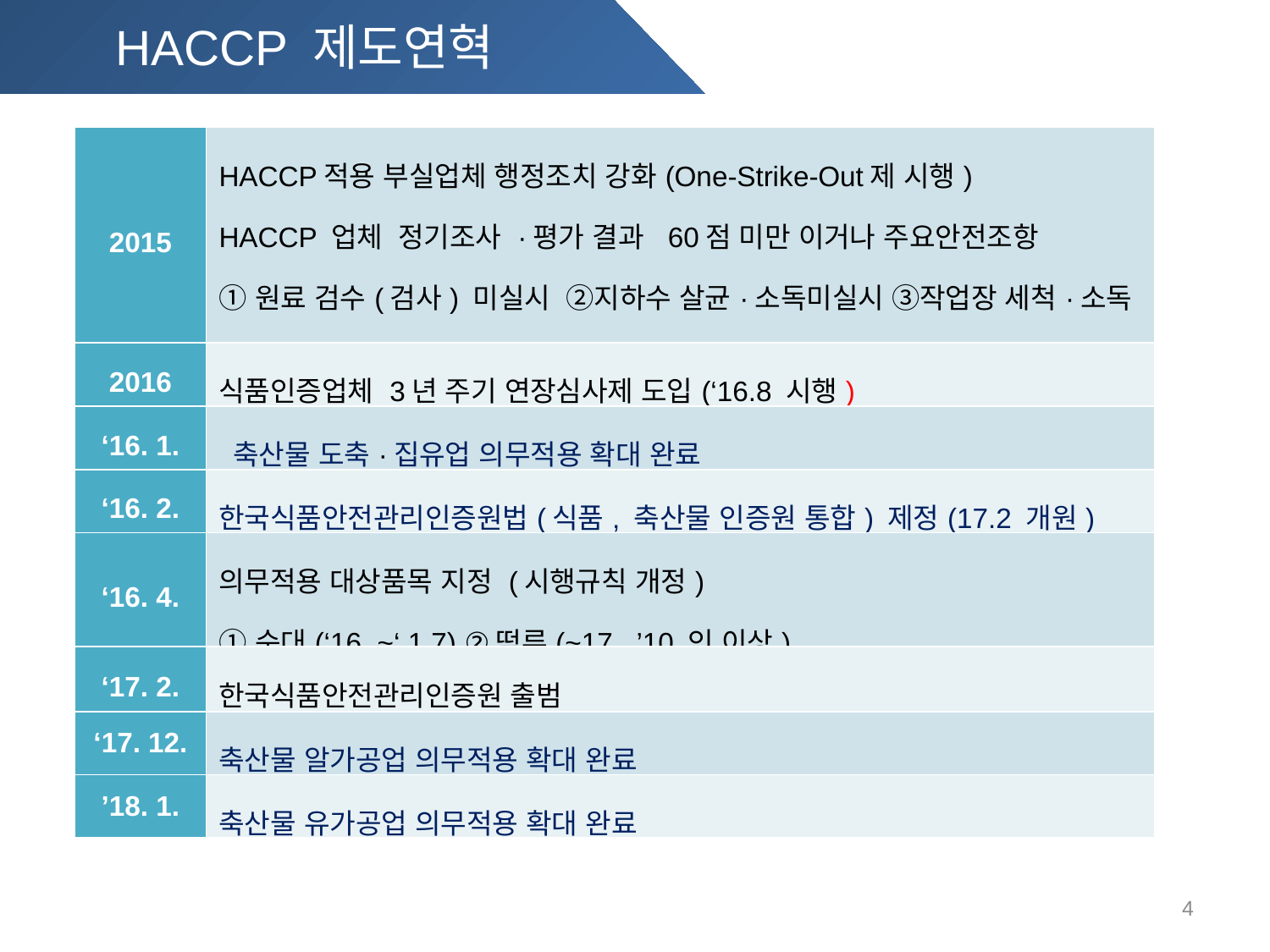

HACCP 제도연혁
식품위생법
| 2015 | HACCP적용 부실업체 행정조치 강화(One-Strike-Out제 시행) HACCP 업체 정기조사 ·평가 결과 60점 미만 이거나 주요안전조항 ①원료 검수(검사) 미실시 ②지하수 살균·소독미실시 ③작업장 세척·소독 미실시 ④중요관리점(CCP) 관리 미흡 등 |
| --- | --- |
| 2016 | 식품인증업체 3년 주기 연장심사제 도입(‘16.8 시행) |
| ‘16. 1. | 축산물 도축·집유업 의무적용 확대 완료 |
| ‘16. 2. | 한국식품안전관리인증원법(식품, 축산물 인증원 통합) 제정(17.2 개원) |
| ‘16. 4. | 의무적용 대상품목 지정 (시행규칙 개정) ①순대(‘16 ~‘ 1 7) ②떡류(~17, ’10 인 이상) |
| ‘17. 2. | 한국식품안전관리인증원 출범 |
| ‘17. 12. | 축산물 알가공업 의무적용 확대 완료 |
| ’18. 1. | 축산물 유가공업 의무적용 확대 완료 |
4